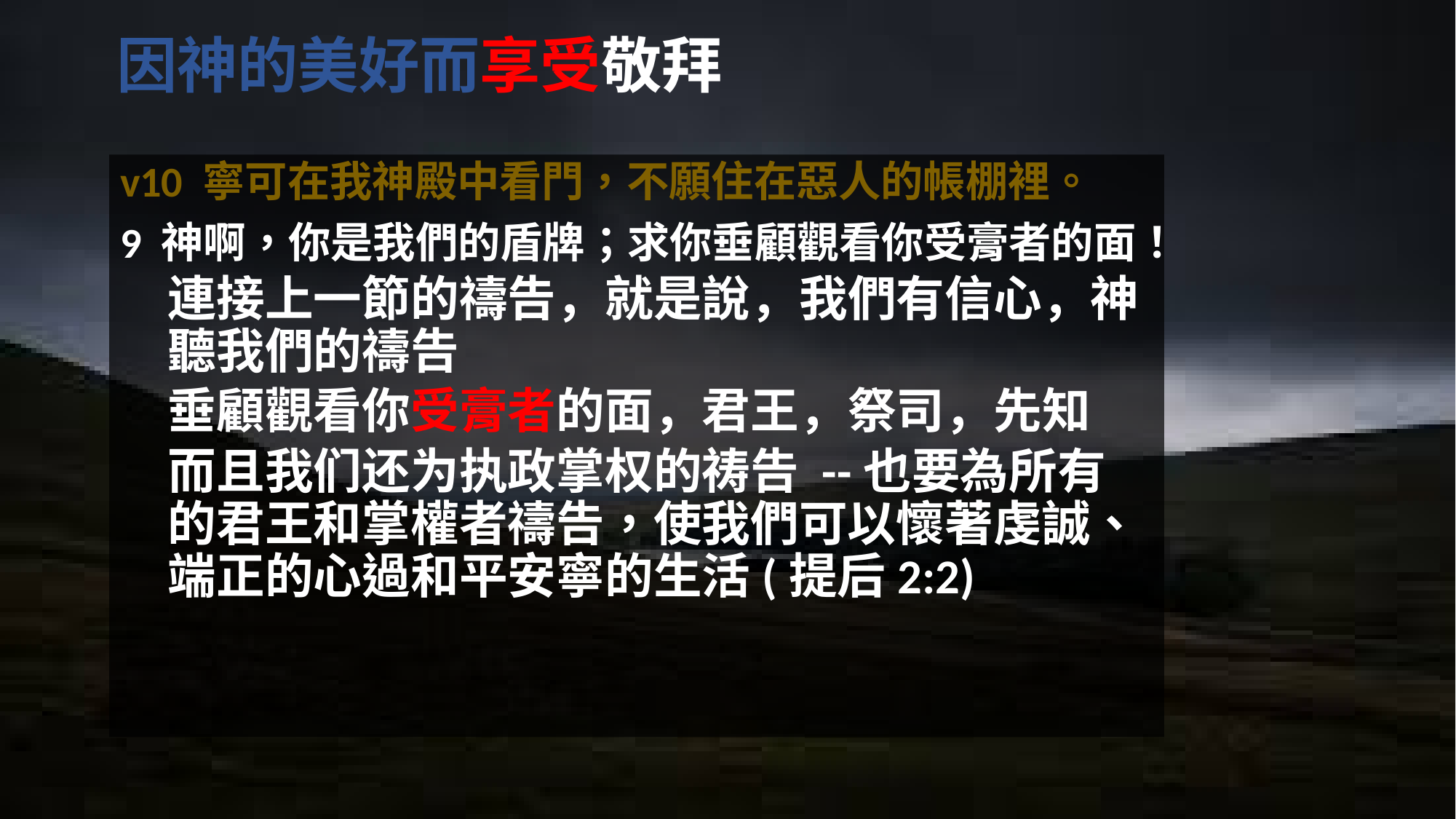

# 因神的美好而享受敬拜
v10 寧可在我神殿中看門，不願住在惡人的帳棚裡。
9 神啊，你是我們的盾牌；求你垂顧觀看你受膏者的面！
連接上一節的禱告，就是說，我們有信心，神聽我們的禱告
垂顧觀看你受膏者的面，君王，祭司，先知
而且我们还为执政掌权的祷告 --也要為所有的君王和掌權者禱告，使我們可以懷著虔誠、端正的心過和平安寧的生活(提后2:2)